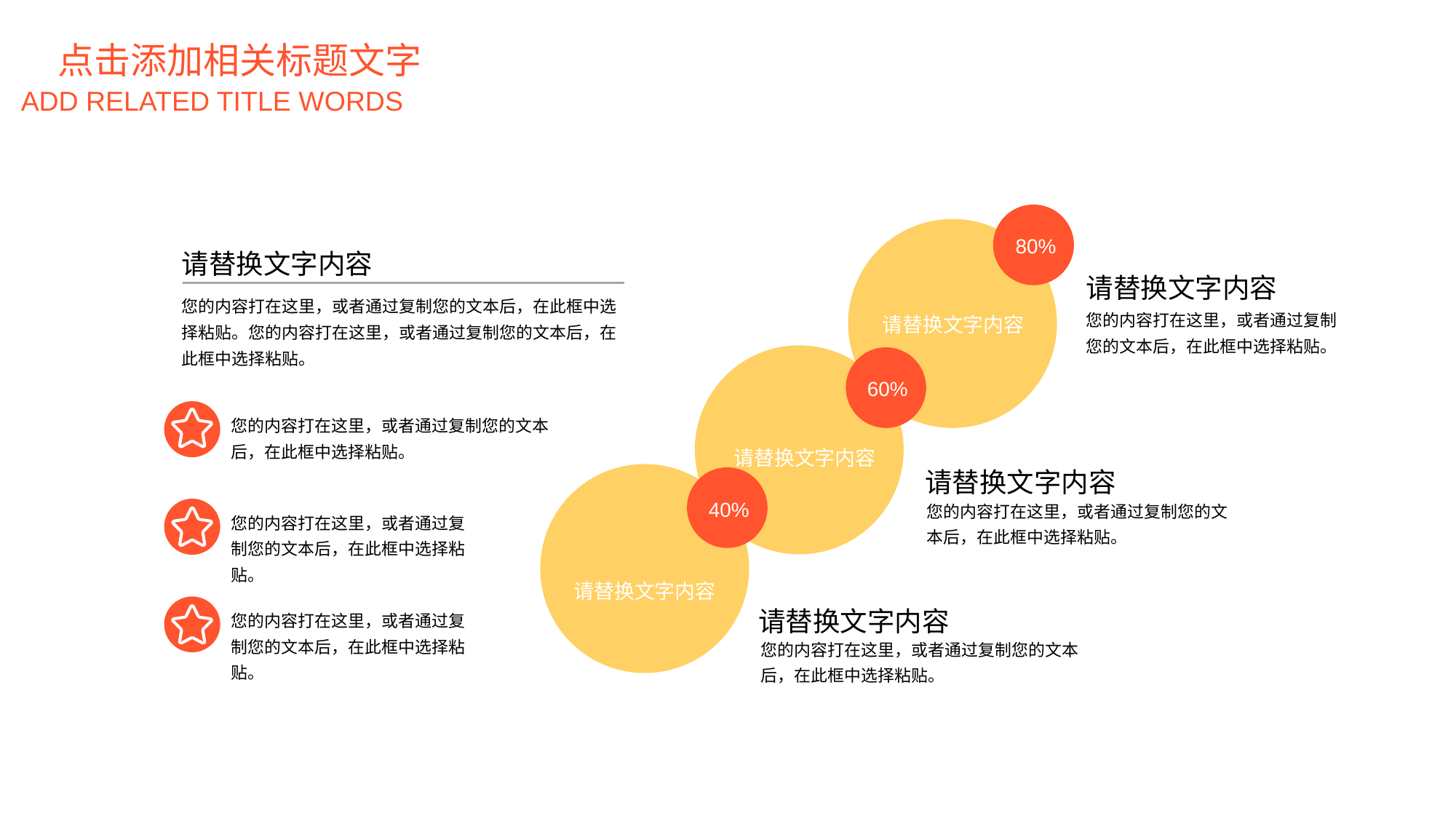

点击添加相关标题文字
ADD RELATED TITLE WORDS

80%

请替换文字内容
请替换文字内容
请替换文字内容
您的内容打在这里，或者通过复制您的文本后，在此框中选择粘贴。
您的内容打在这里，或者通过复制您的文本后，在此框中选择粘贴。您的内容打在这里，或者通过复制您的文本后，在此框中选择粘贴。

请替换文字内容

60%

您的内容打在这里，或者通过复制您的文本后，在此框中选择粘贴。
请替换文字内容
您的内容打在这里，或者通过复制您的文本后，在此框中选择粘贴。

请替换文字内容

40%

您的内容打在这里，或者通过复制您的文本后，在此框中选择粘贴。
请替换文字内容
您的内容打在这里，或者通过复制您的文本后，在此框中选择粘贴。

您的内容打在这里，或者通过复制您的文本后，在此框中选择粘贴。